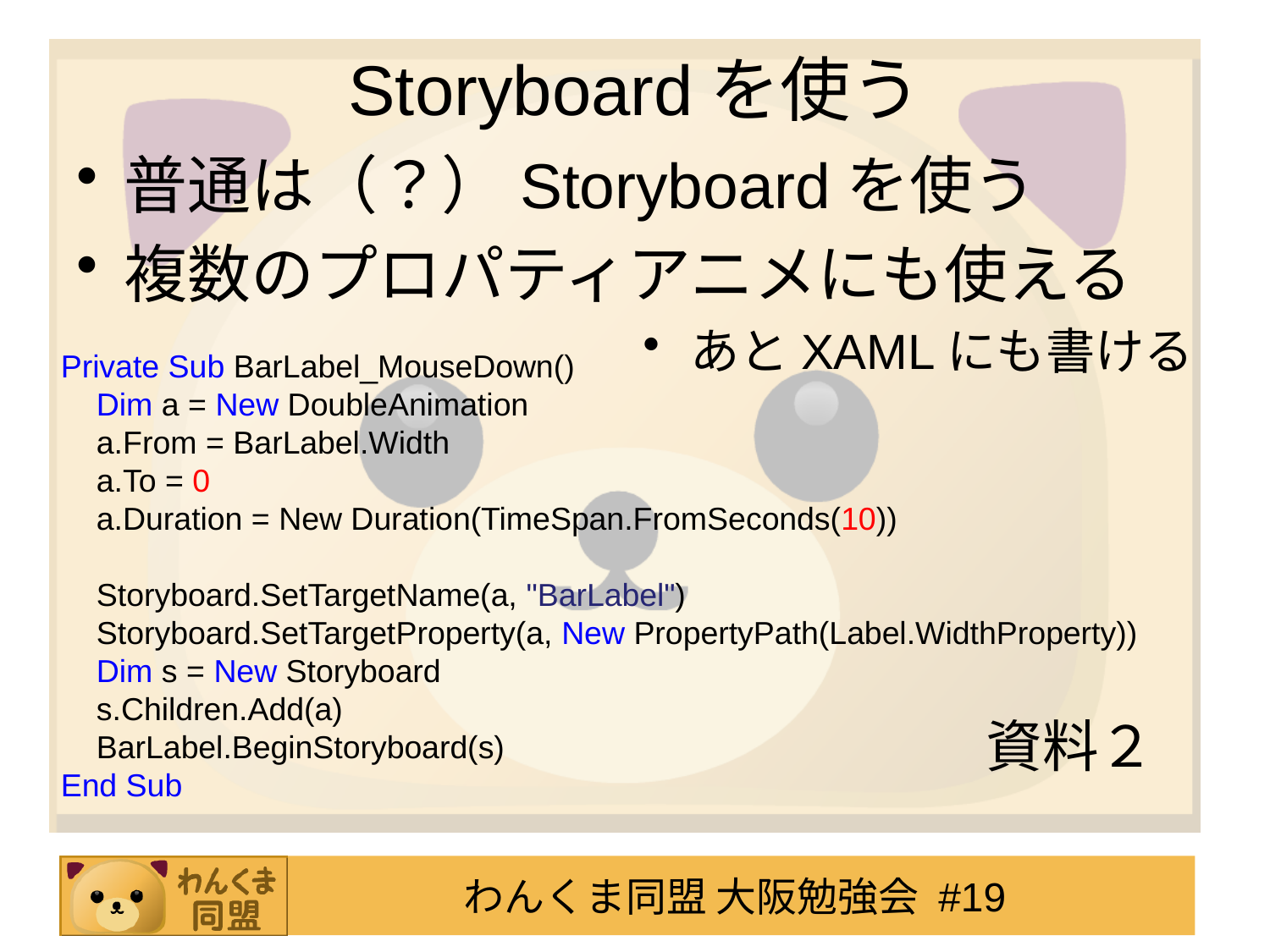

# Storyboardを使う
普通は（？）Storyboardを使う
複数のプロパティアニメにも使える
あとXAMLにも書ける
Private Sub BarLabel_MouseDown()
    Dim a = New DoubleAnimation
    a.From = BarLabel.Width
    a.To = 0
    a.Duration = New Duration(TimeSpan.FromSeconds(10))

    Storyboard.SetTargetName(a, "BarLabel")
    Storyboard.SetTargetProperty(a, New PropertyPath(Label.WidthProperty))
    Dim s = New Storyboard
    s.Children.Add(a)
    BarLabel.BeginStoryboard(s)
End Sub

資料２